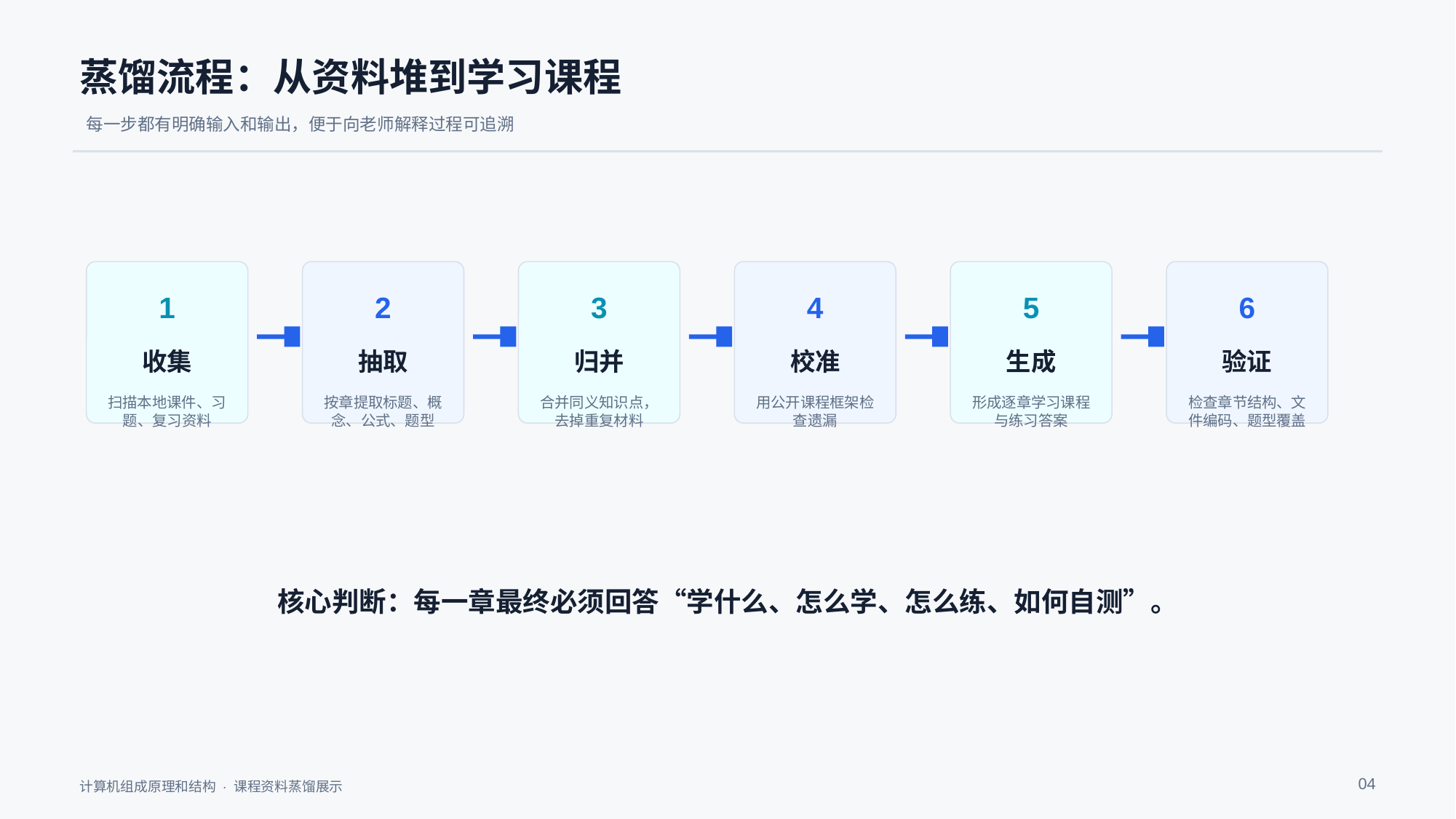

蒸馏流程：从资料堆到学习课程
每一步都有明确输入和输出，便于向老师解释过程可追溯

1
2
3
4
5
6

收集
抽取
归并
校准
生成
验证
扫描本地课件、习题、复习资料
按章提取标题、概念、公式、题型
合并同义知识点，去掉重复材料
用公开课程框架检查遗漏
形成逐章学习课程与练习答案
检查章节结构、文件编码、题型覆盖
核心判断：每一章最终必须回答“学什么、怎么学、怎么练、如何自测”。
04
计算机组成原理和结构 · 课程资料蒸馏展示